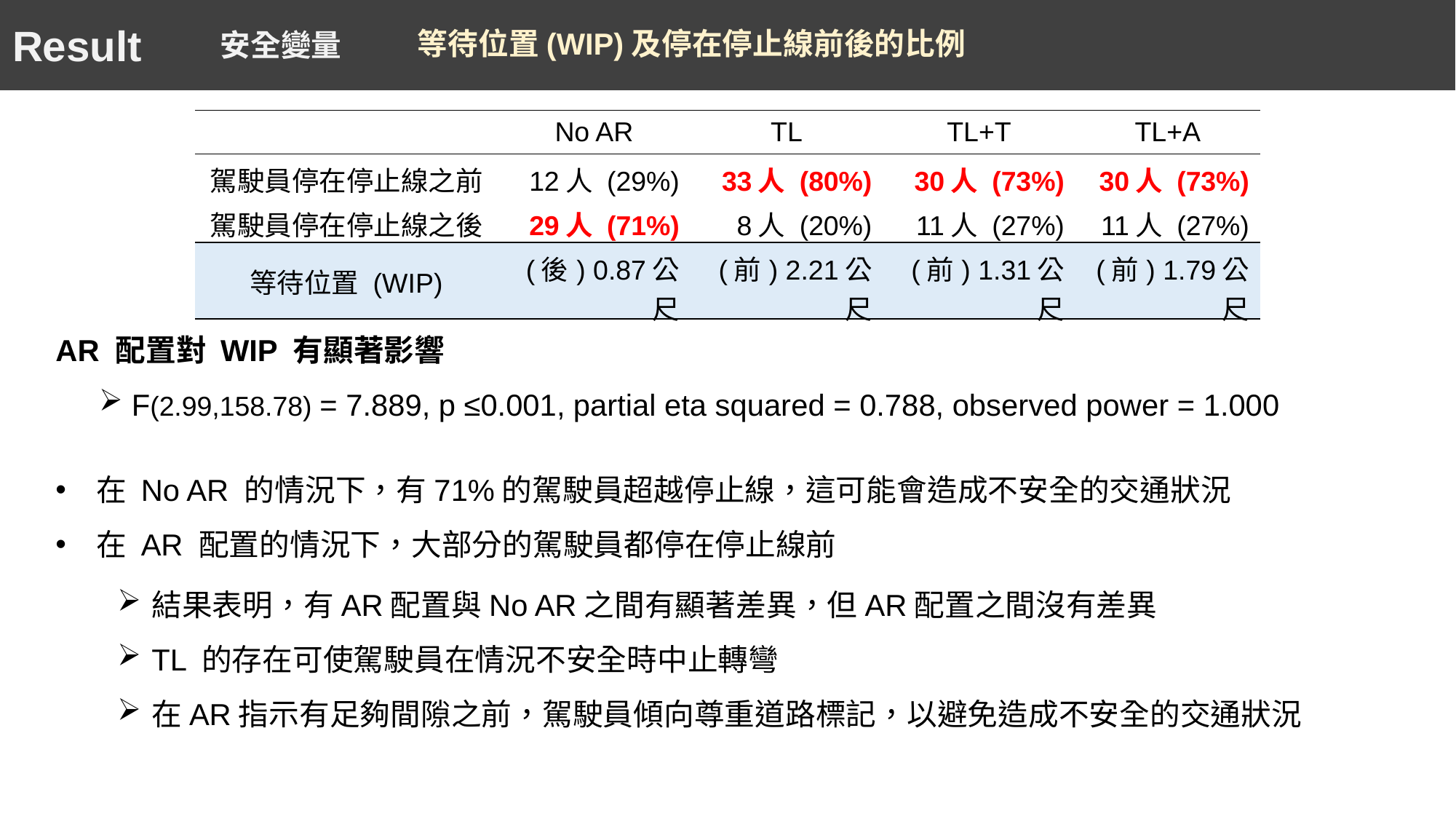

Result
等待位置(WIP)及停在停止線前後的比例
安全變量
|  | No AR | TL | TL+T | TL+A |
| --- | --- | --- | --- | --- |
| 駕駛員停在停止線之前 | 12人 (29%) | 33人 (80%) | 30人 (73%) | 30人 (73%) |
| 駕駛員停在停止線之後 | 29人 (71%) | 8人 (20%) | 11人 (27%) | 11人 (27%) |
| 等待位置 (WIP) | (後) 0.87公尺 | (前) 2.21公尺 | (前) 1.31公尺 | (前) 1.79公尺 |
AR 配置對 WIP 有顯著影響
 F(2.99,158.78) = 7.889, p ≤0.001, partial eta squared = 0.788, observed power = 1.000
在 No AR 的情況下，有71%的駕駛員超越停止線，這可能會造成不安全的交通狀況
在 AR 配置的情況下，大部分的駕駛員都停在停止線前
結果表明，有AR配置與No AR之間有顯著差異，但AR配置之間沒有差異
TL 的存在可使駕駛員在情況不安全時中止轉彎
在AR指示有足夠間隙之前，駕駛員傾向尊重道路標記，以避免造成不安全的交通狀況